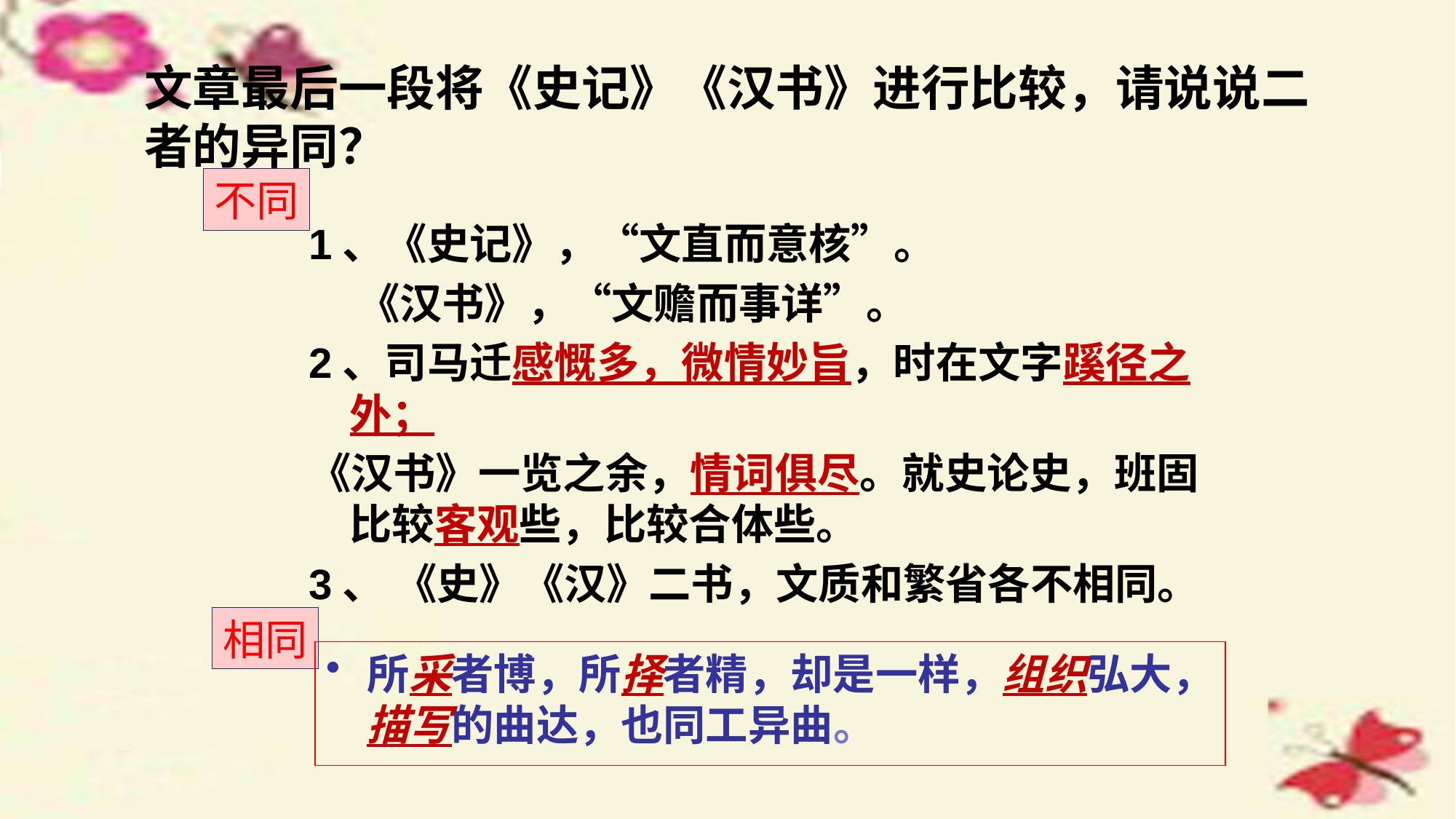

# 文章最后一段将《史记》《汉书》进行比较，请说说二者的异同？
不同
1、《史记》，“文直而意核”。
    《汉书》，“文赡而事详”。
2、司马迁感慨多，微情妙旨，时在文字蹊径之外；
《汉书》一览之余，情词俱尽。就史论史，班固比较客观些，比较合体些。
3、 《史》《汉》二书，文质和繁省各不相同。
相同
所采者博，所择者精，却是一样，组织弘大，描写的曲达，也同工异曲。